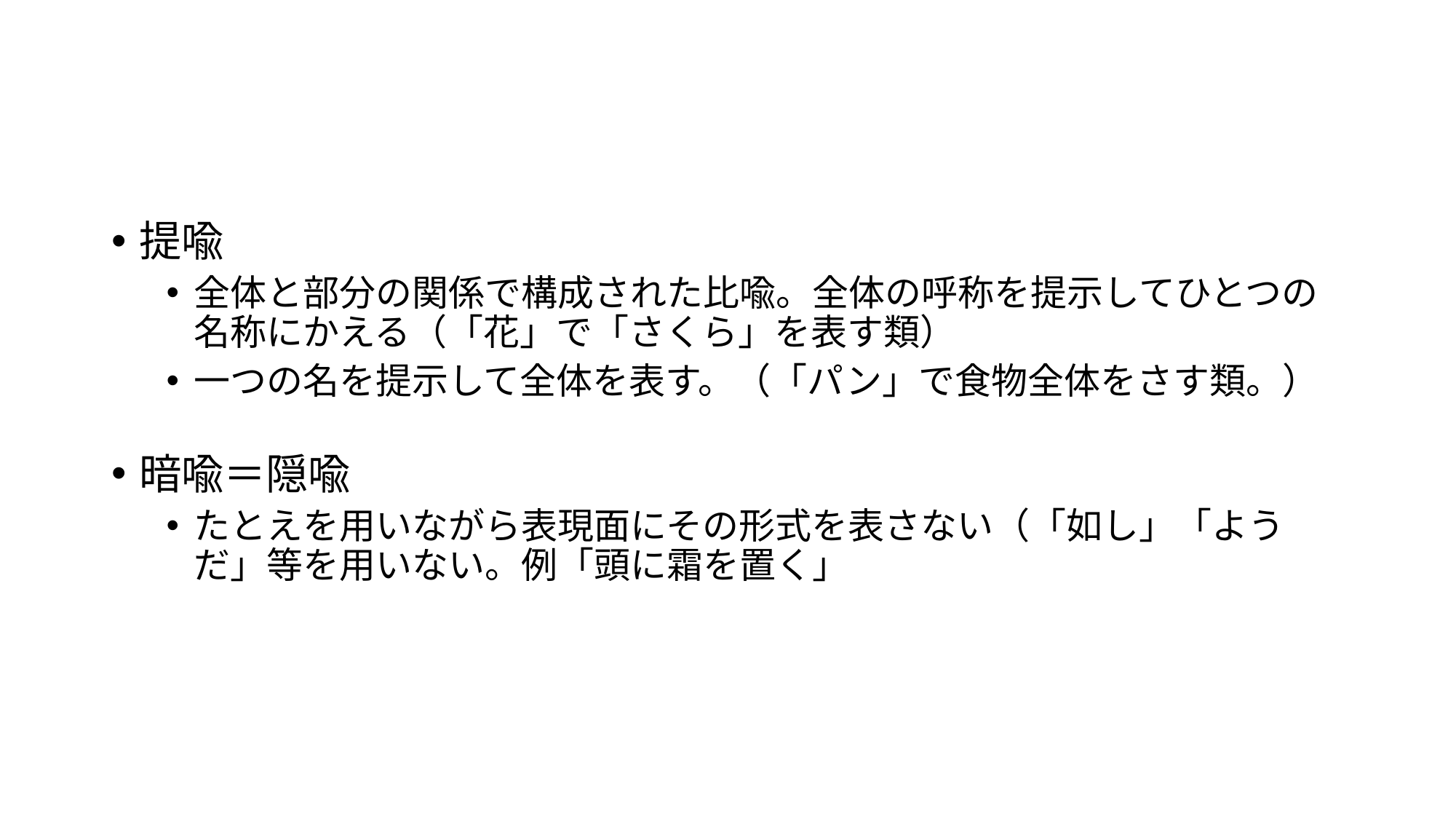

提喩
全体と部分の関係で構成された比喩。全体の呼称を提示してひとつの名称にかえる（「花」で「さくら」を表す類）
一つの名を提示して全体を表す。（「パン」で食物全体をさす類。）

暗喩＝隠喩
たとえを用いながら表現面にその形式を表さない（「如し」「ようだ」等を用いない。例「頭に霜を置く」